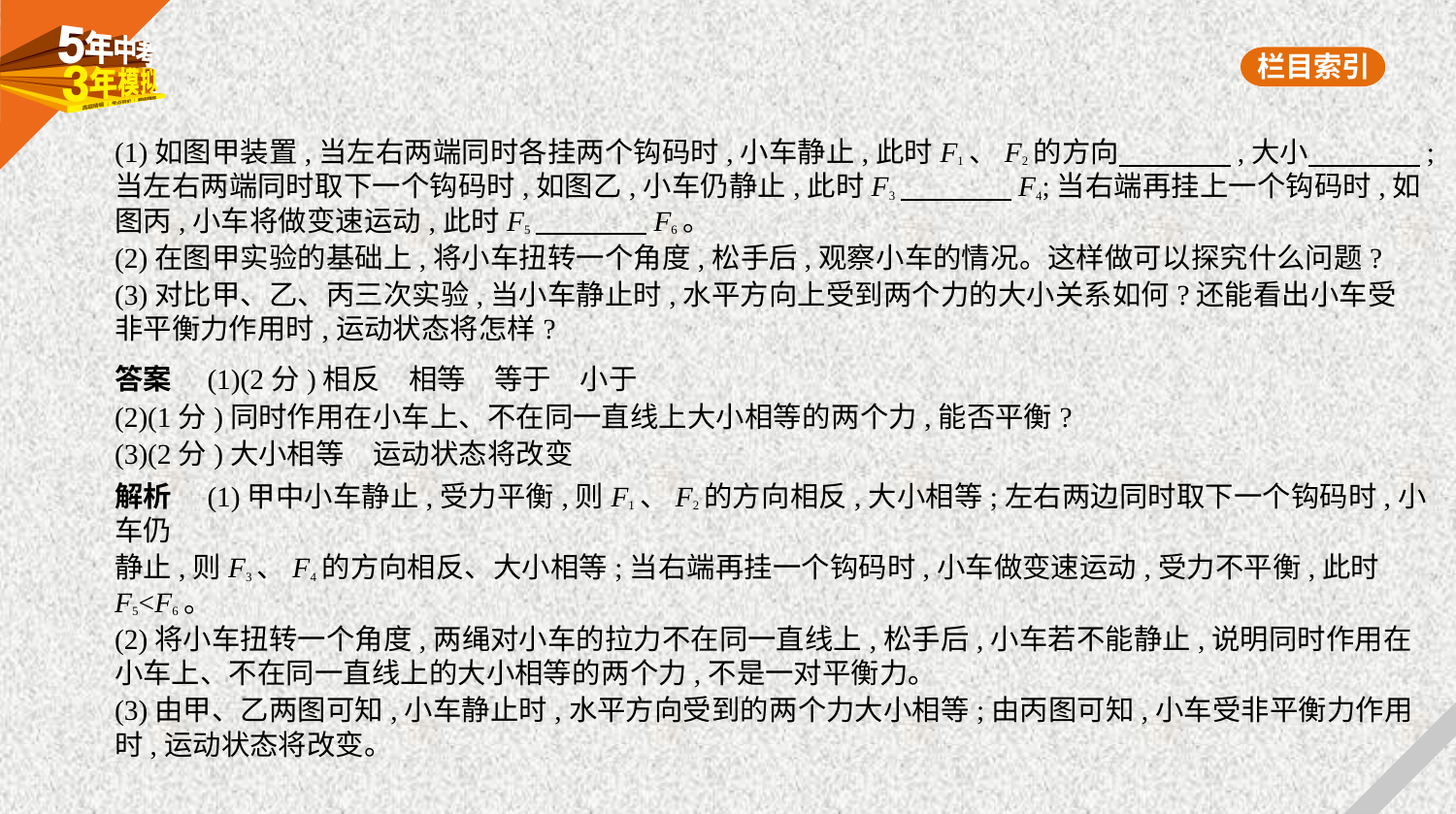

(1)如图甲装置,当左右两端同时各挂两个钩码时,小车静止,此时F1、F2的方向　　　    ,大小　　　    ;
当左右两端同时取下一个钩码时,如图乙,小车仍静止,此时F3　　　    F4;当右端再挂上一个钩码时,如
图丙,小车将做变速运动,此时F5　　　    F6。
(2)在图甲实验的基础上,将小车扭转一个角度,松手后,观察小车的情况。这样做可以探究什么问题?
(3)对比甲、乙、丙三次实验,当小车静止时,水平方向上受到两个力的大小关系如何?还能看出小车受
非平衡力作用时,运动状态将怎样?
答案　(1)(2分)相反　相等　等于　小于
(2)(1分)同时作用在小车上、不在同一直线上大小相等的两个力,能否平衡?
(3)(2分)大小相等　运动状态将改变
解析　(1)甲中小车静止,受力平衡,则F1、F2的方向相反,大小相等;左右两边同时取下一个钩码时,小车仍
静止,则F3、F4的方向相反、大小相等;当右端再挂一个钩码时,小车做变速运动,受力不平衡,此时F5<F6。
(2)将小车扭转一个角度,两绳对小车的拉力不在同一直线上,松手后,小车若不能静止,说明同时作用在
小车上、不在同一直线上的大小相等的两个力,不是一对平衡力。
(3)由甲、乙两图可知,小车静止时,水平方向受到的两个力大小相等;由丙图可知,小车受非平衡力作用
时,运动状态将改变。